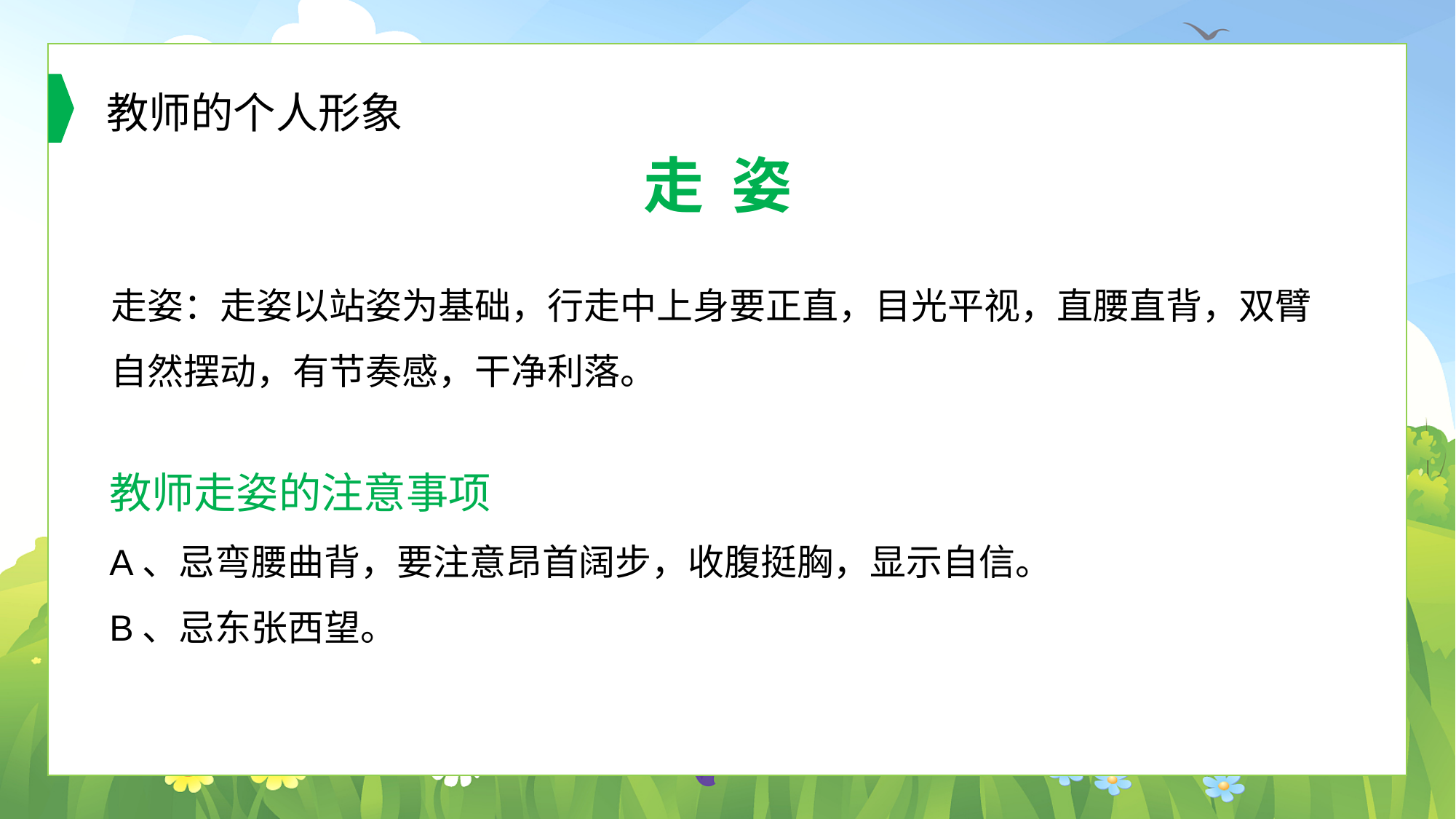

教师的个人形象
走  姿
走姿：走姿以站姿为基础，行走中上身要正直，目光平视，直腰直背，双臂自然摆动，有节奏感，干净利落。
教师走姿的注意事项
A、忌弯腰曲背，要注意昂首阔步，收腹挺胸，显示自信。
B、忌东张西望。